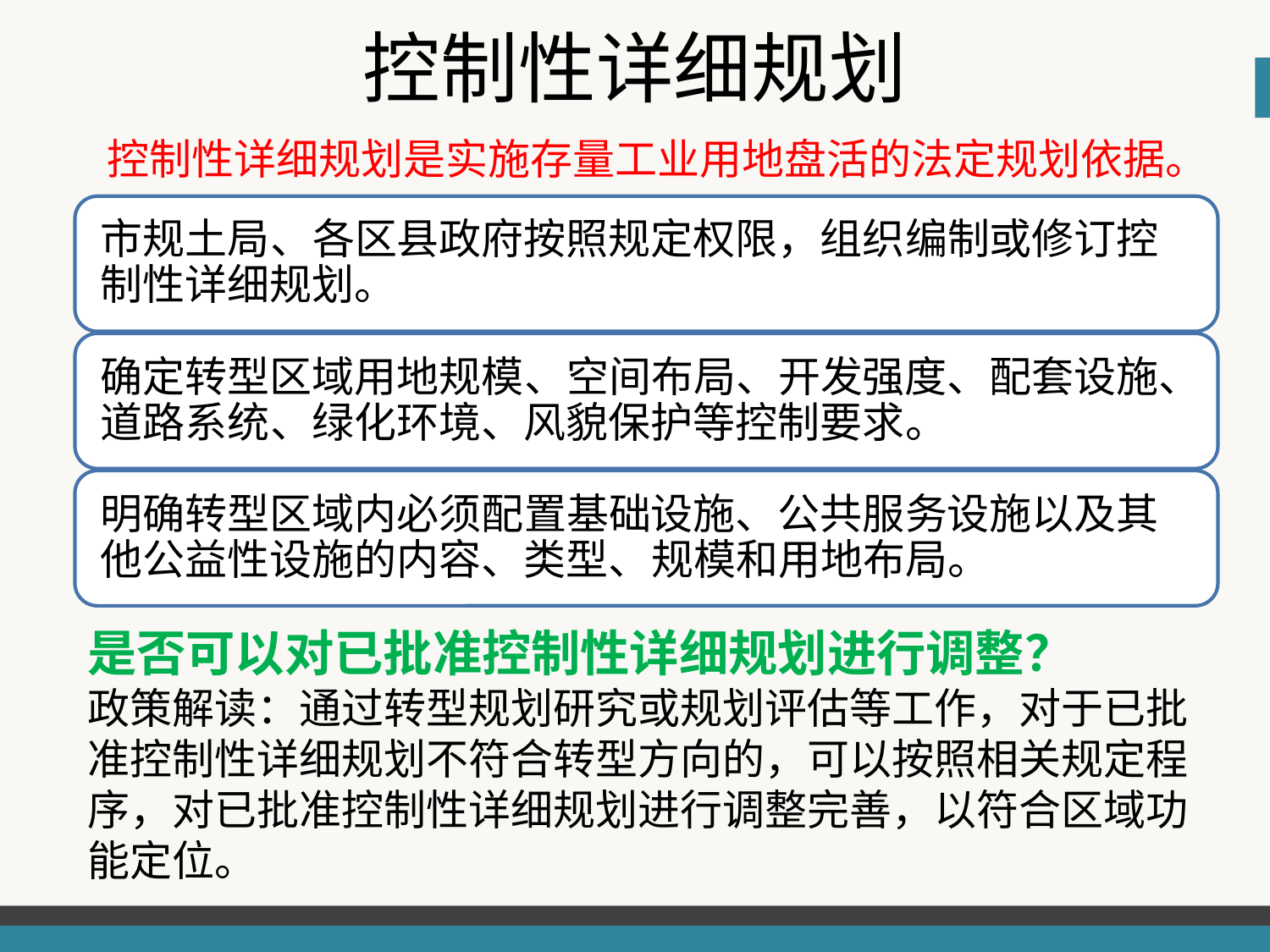

# 控制性详细规划
控制性详细规划是实施存量工业用地盘活的法定规划依据。
市规土局、各区县政府按照规定权限，组织编制或修订控制性详细规划。
确定转型区域用地规模、空间布局、开发强度、配套设施、道路系统、绿化环境、风貌保护等控制要求。
明确转型区域内必须配置基础设施、公共服务设施以及其他公益性设施的内容、类型、规模和用地布局。
是否可以对已批准控制性详细规划进行调整？
政策解读：通过转型规划研究或规划评估等工作，对于已批准控制性详细规划不符合转型方向的，可以按照相关规定程序，对已批准控制性详细规划进行调整完善，以符合区域功能定位。